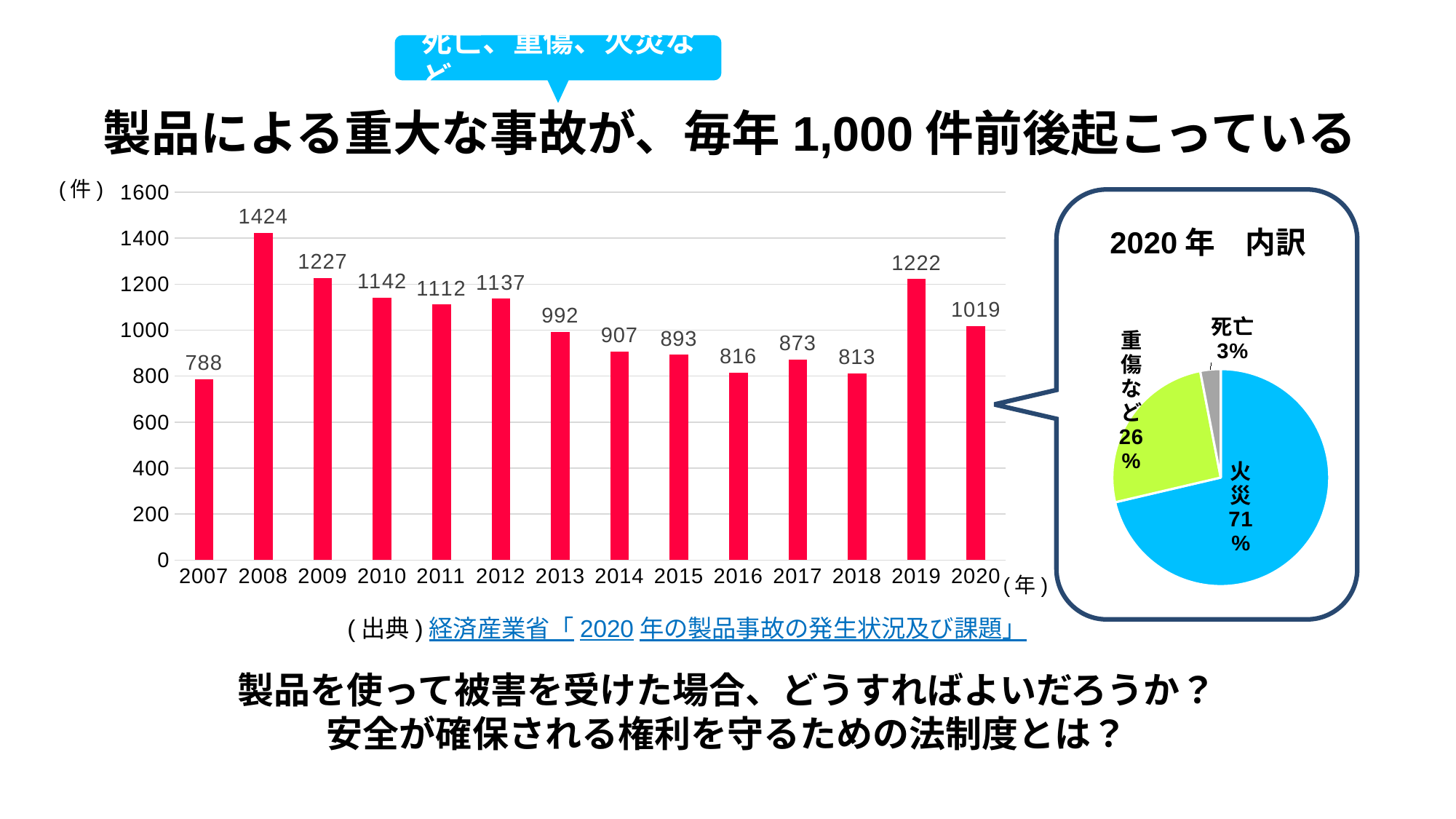

死亡、重傷、火災など

製品による重大な事故が、毎年1,000件前後起こっている

### Chart

| Category | 列1 |
|---|---|
| 2007 | 788.0 |
| 2008 | 1424.0 |
| 2009 | 1227.0 |
| 2010 | 1142.0 |
| 2011 | 1112.0 |
| 2012 | 1137.0 |
| 2013 | 992.0 |
| 2014 | 907.0 |
| 2015 | 893.0 |
| 2016 | 816.0 |
| 2017 | 873.0 |
| 2018 | 813.0 |
| 2019 | 1222.0 |
| 2020 | 1019.0 |
2020年　内訳

### Chart

| Category | 列1 |
|---|---|
| 火災 | 727.0 |
| 重傷など | 261.0 |
| 死亡 | 31.0 |
(出典)経済産業省「2020年の製品事故の発生状況及び課題」
製品を使って被害を受けた場合、どうすればよいだろうか？
安全が確保される権利を守るための法制度とは？